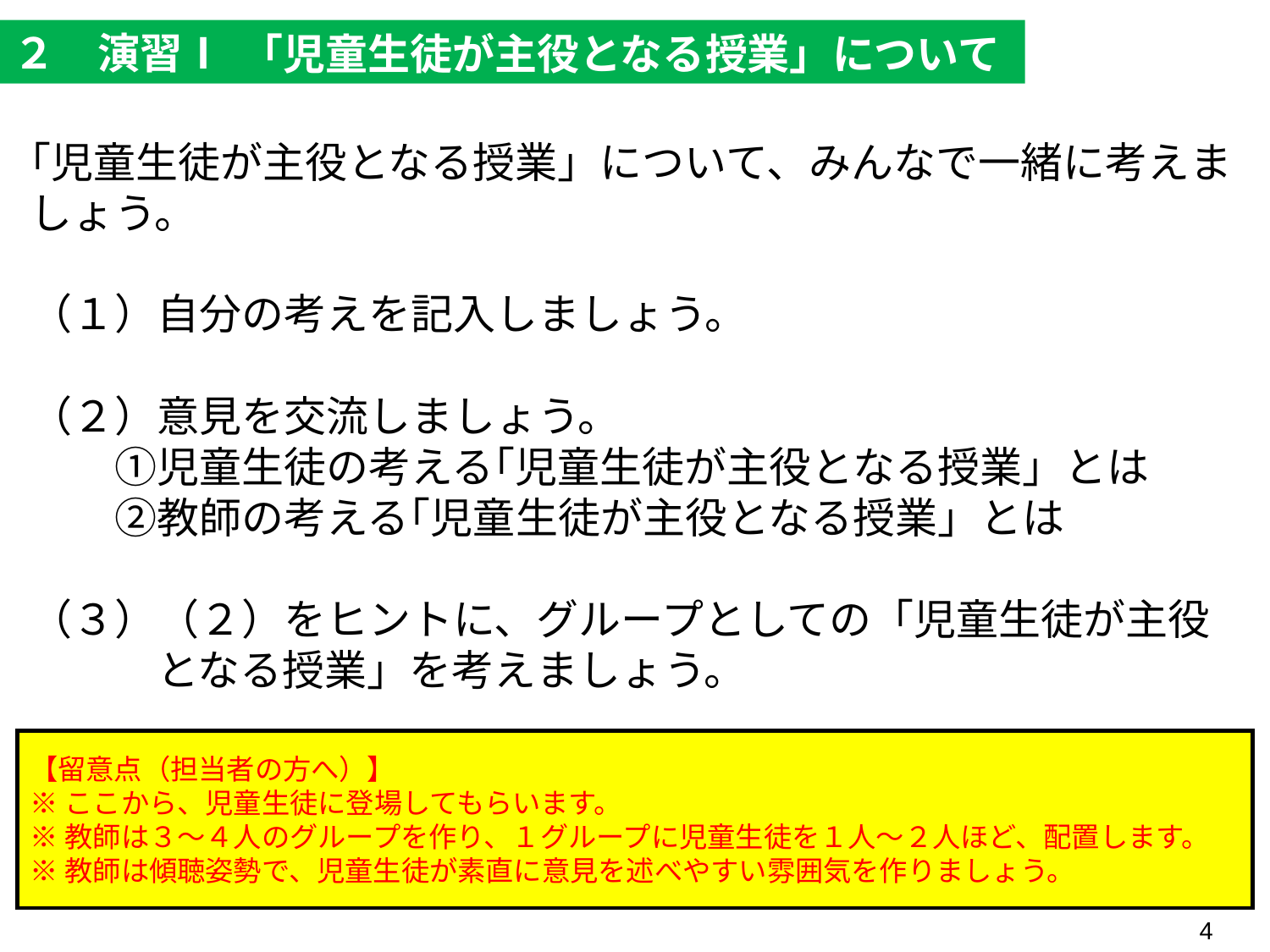

２　演習Ⅰ
　「児童生徒が主役となる授業」について
｢児童生徒が主役となる授業」について、みんなで一緒に考えましょう。

（１）自分の考えを記入しましょう。

（２）意見を交流しましょう。
　　①児童生徒の考える｢児童生徒が主役となる授業」とは
　　②教師の考える｢児童生徒が主役となる授業」とは

（３）（２）をヒントに、グループとしての「児童生徒が主役
　　　となる授業」を考えましょう。
【留意点（担当者の方へ）】
※ここから、児童生徒に登場してもらいます。
※教師は３～４人のグループを作り、１グループに児童生徒を１人～２人ほど、配置します。
※教師は傾聴姿勢で、児童生徒が素直に意見を述べやすい雰囲気を作りましょう。
4